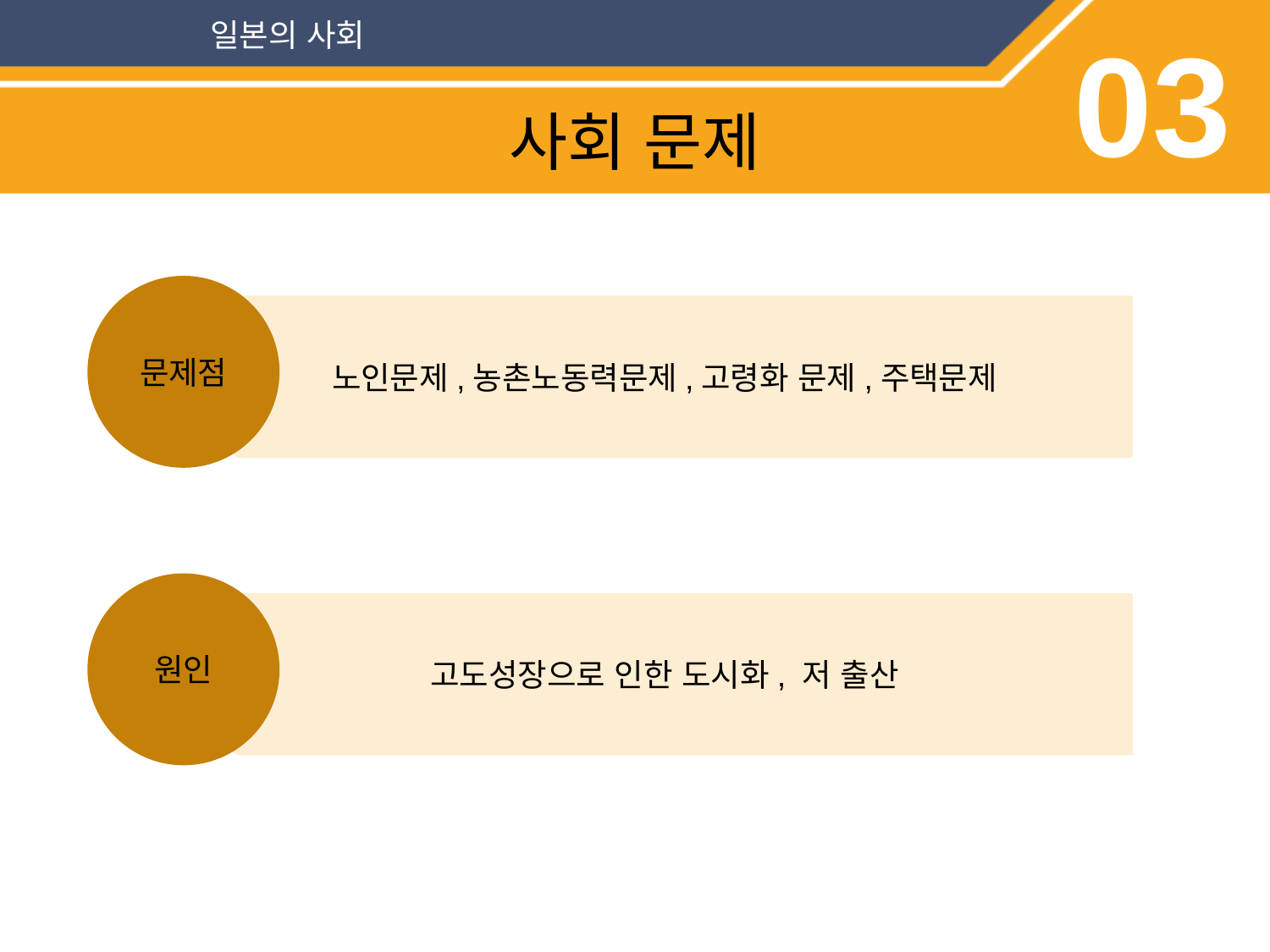

일본의 사회
03
사회 문제
문제점
노인문제,농촌노동력문제,고령화 문제,주택문제
원인
고도성장으로 인한 도시화, 저 출산